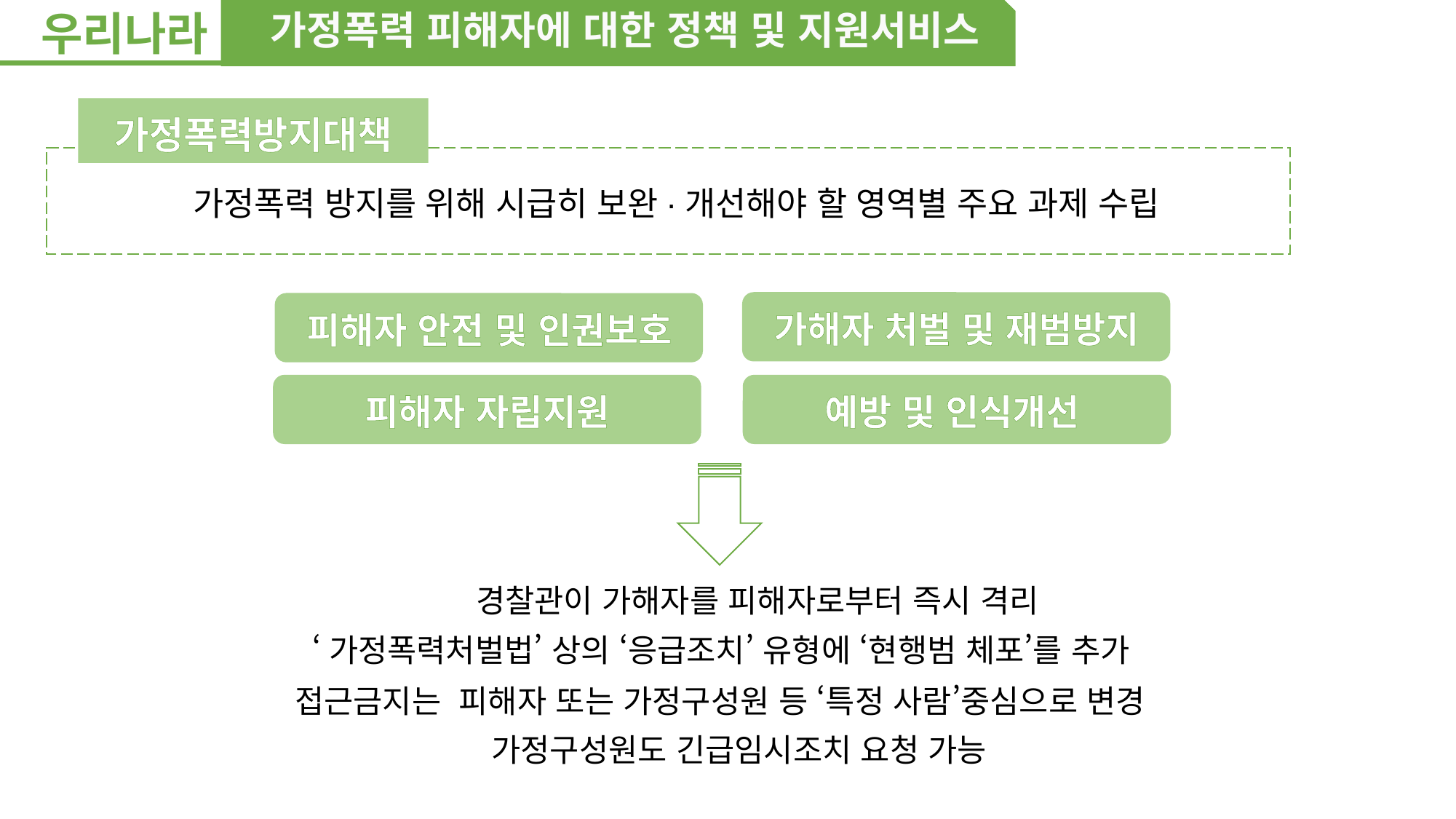

우리나라

가정폭력 피해자에 대한 정책 및 지원서비스

가정폭력방지대책

가정폭력 방지를 위해 시급히 보완·개선해야 할 영역별 주요 과제 수립

가해자 처벌 및 재범방지

피해자 안전 및 인권보호

피해자 자립지원

예방 및 인식개선

경찰관이 가해자를 피해자로부터 즉시 격리
 ‘가정폭력처벌법’ 상의 ‘응급조치’ 유형에 ‘현행범 체포’를 추가
  접근금지는  피해자 또는 가정구성원 등 ‘특정 사람’중심으로 변경
가정구성원도 긴급임시조치 요청 가능